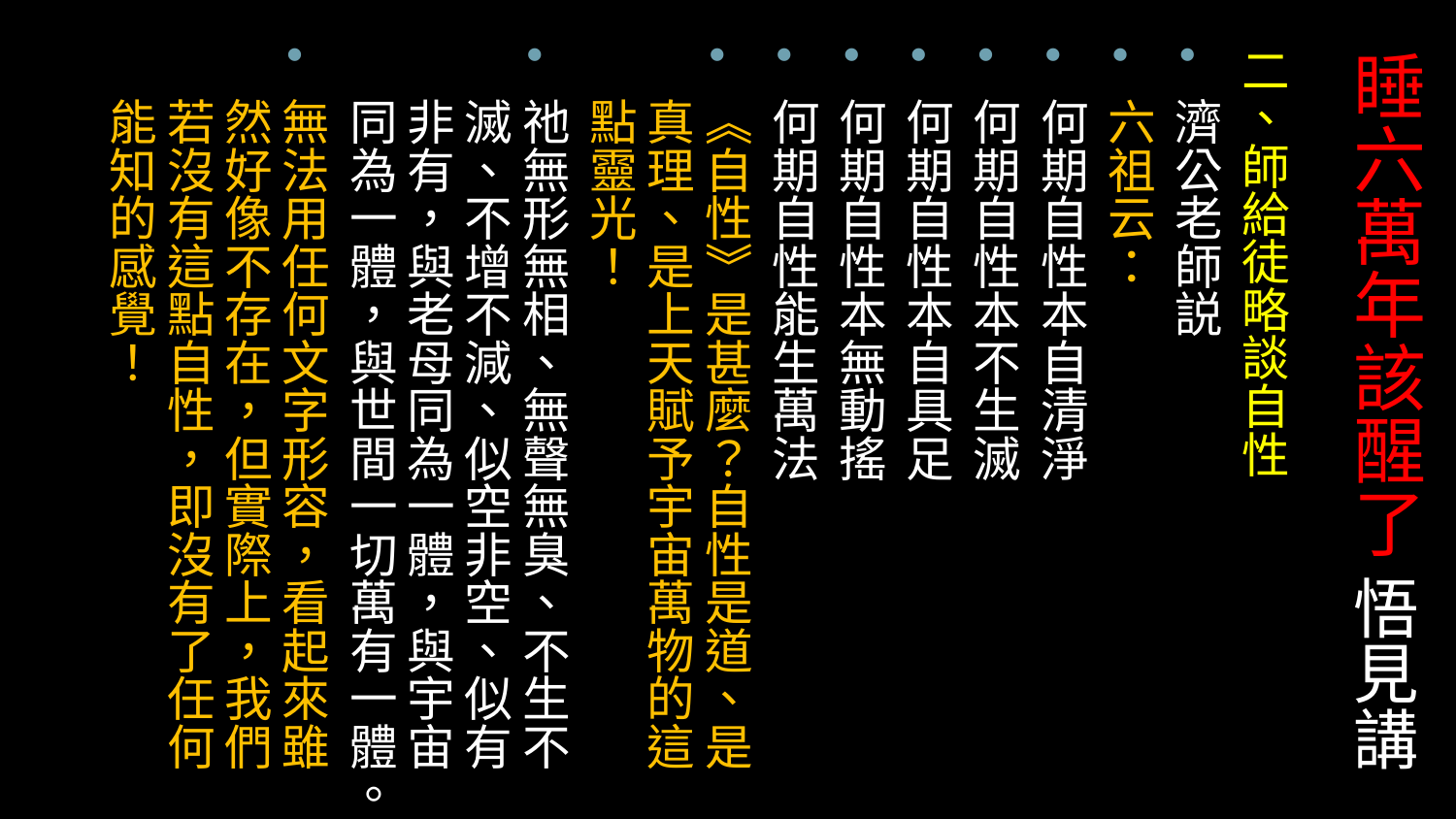

二、師給徒略談自性
濟公老師説
六祖云：
何期自性本自清淨
何期自性本不生滅
何期自性本自具足
何期自性本無動搖
何期自性能生萬法
《自性》是甚麼？自性是道、是真理、是上天賦予宇宙萬物的這點靈光！
祂無形無相、無聲無臭、不生不滅、不增不減、似空非空、似有非有，與老母同為一體，與宇宙同為一體，與世間一切萬有一體。
無法用任何文字形容，看起來雖然好像不存在，但實際上，我們若沒有這點自性，即沒有了任何能知的感覺！

# 睡六萬年該醒了 悟見講